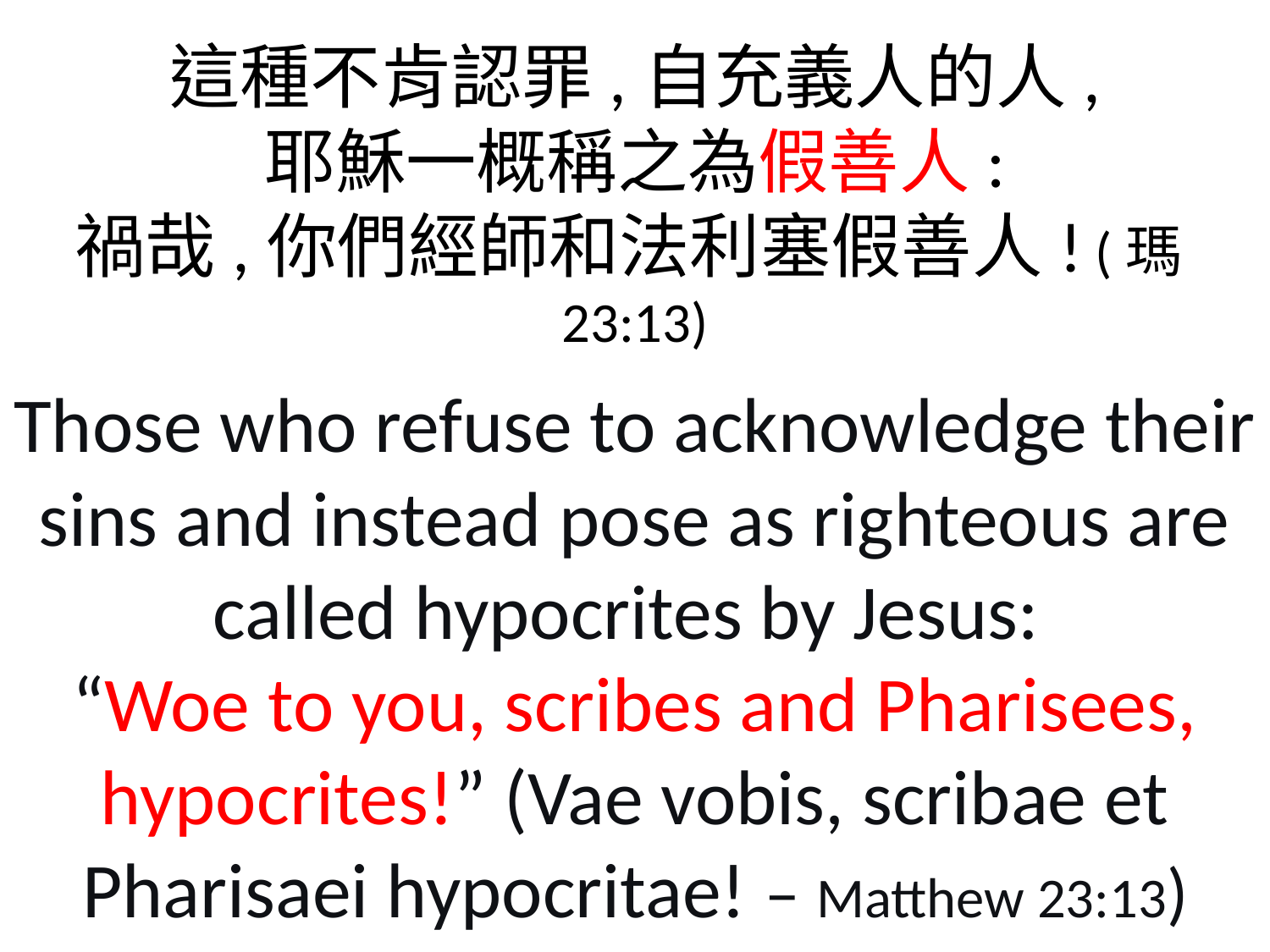

這種不肯認罪,自充義人的人,
耶穌一概稱之為假善人:
禍哉,你們經師和法利塞假善人! (瑪23:13)
Those who refuse to acknowledge their sins and instead pose as righteous are called hypocrites by Jesus:
“Woe to you, scribes and Pharisees, hypocrites!” (Vae vobis, scribae et Pharisaei hypocritae! – Matthew 23:13)